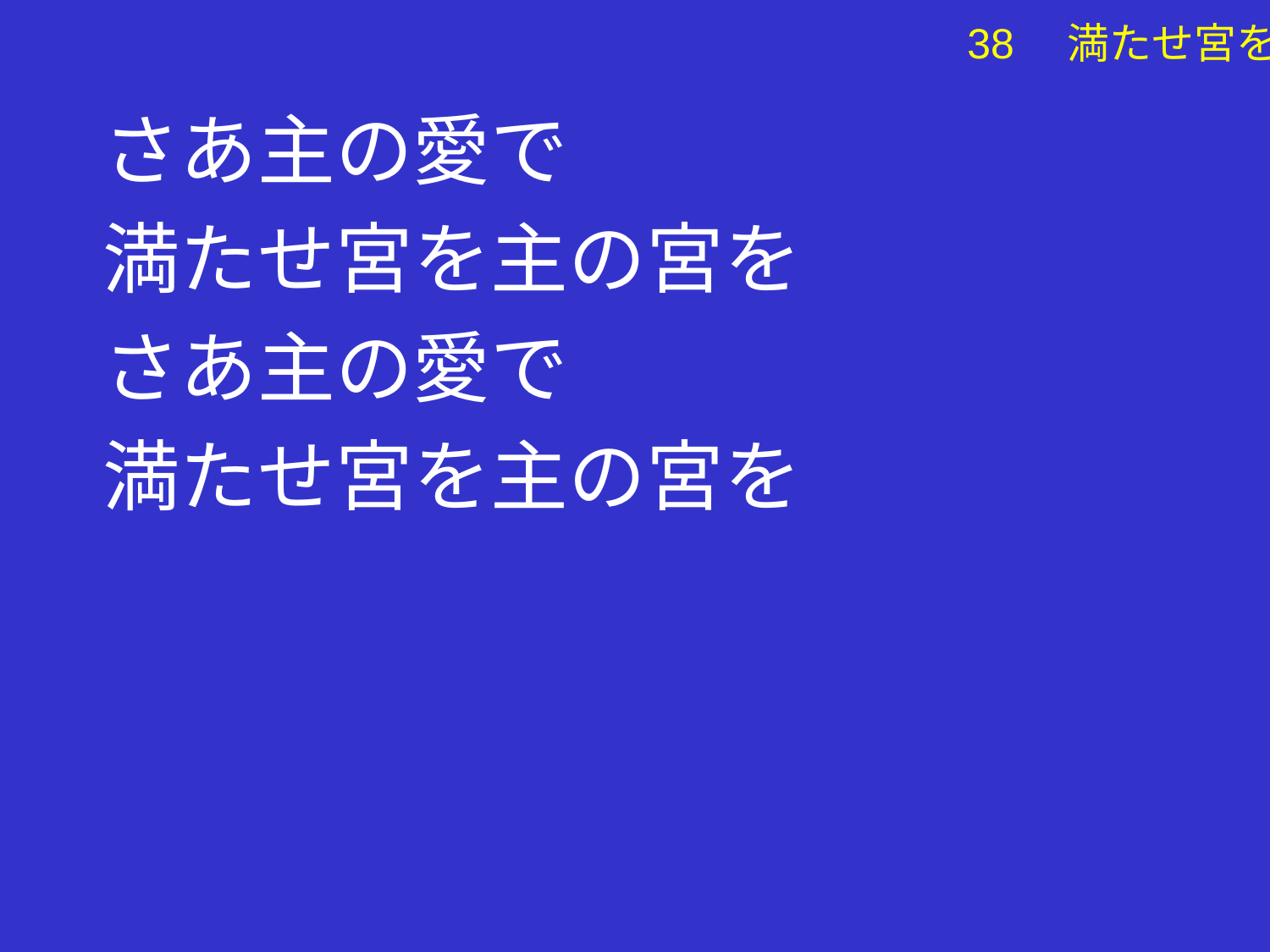

さあ主の愛で
満たせ宮を主の宮を
さあ主の愛で
満たせ宮を主の宮を

# 38　満たせ宮を